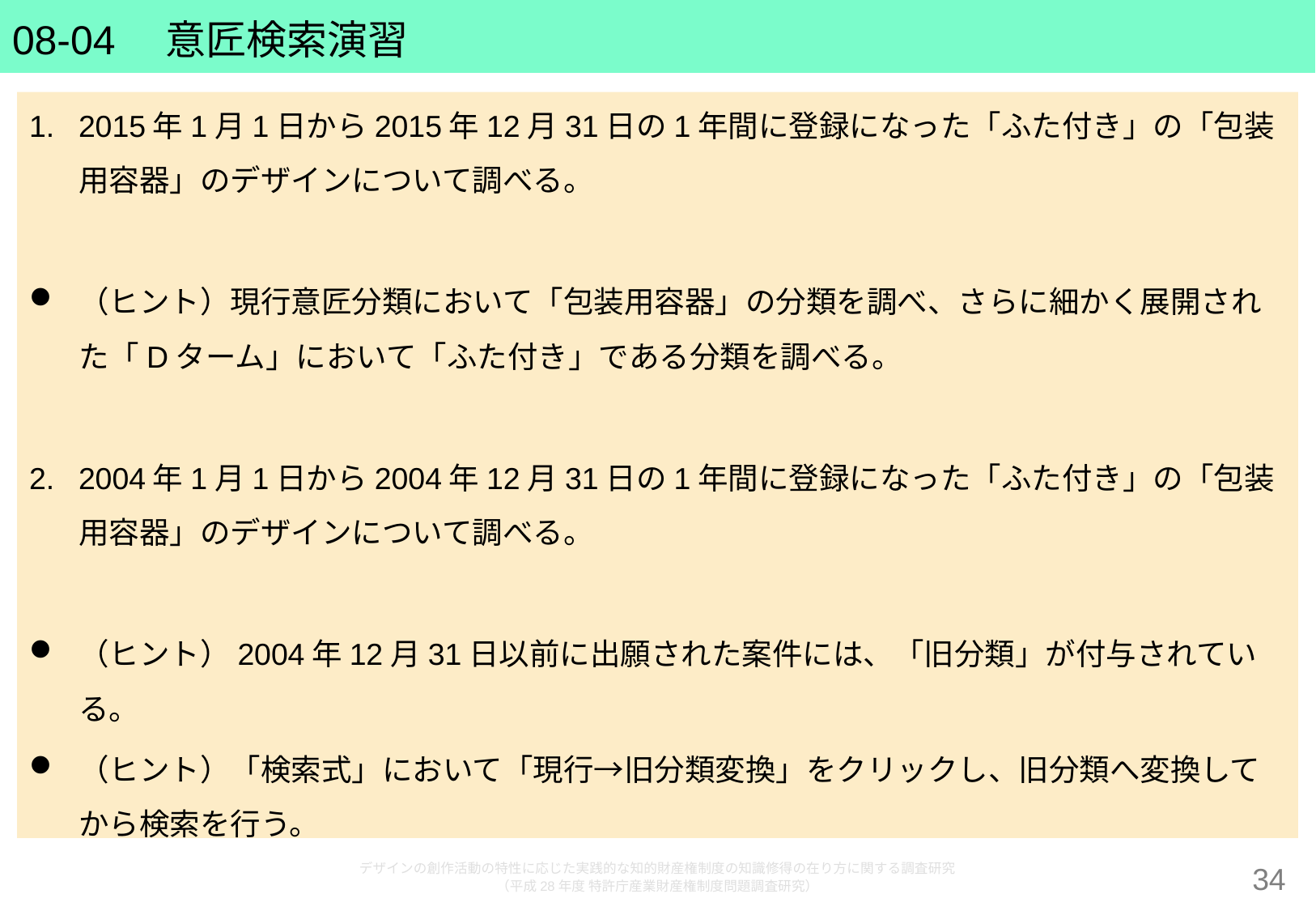

# 08-04　意匠検索演習
2015年1月1日から2015年12月31日の1年間に登録になった「ふた付き」の「包装用容器」のデザインについて調べる。

（ヒント）現行意匠分類において「包装用容器」の分類を調べ、さらに細かく展開された「Dターム」において「ふた付き」である分類を調べる。

2004年1月1日から2004年12月31日の1年間に登録になった「ふた付き」の「包装用容器」のデザインについて調べる。

（ヒント）2004年12月31日以前に出願された案件には、「旧分類」が付与されている。
（ヒント）「検索式」において「現行→旧分類変換」をクリックし、旧分類へ変換してから検索を行う。
デザインの創作活動の特性に応じた実践的な知的財産権制度の知識修得の在り方に関する調査研究
（平成28年度 特許庁産業財産権制度問題調査研究）
34